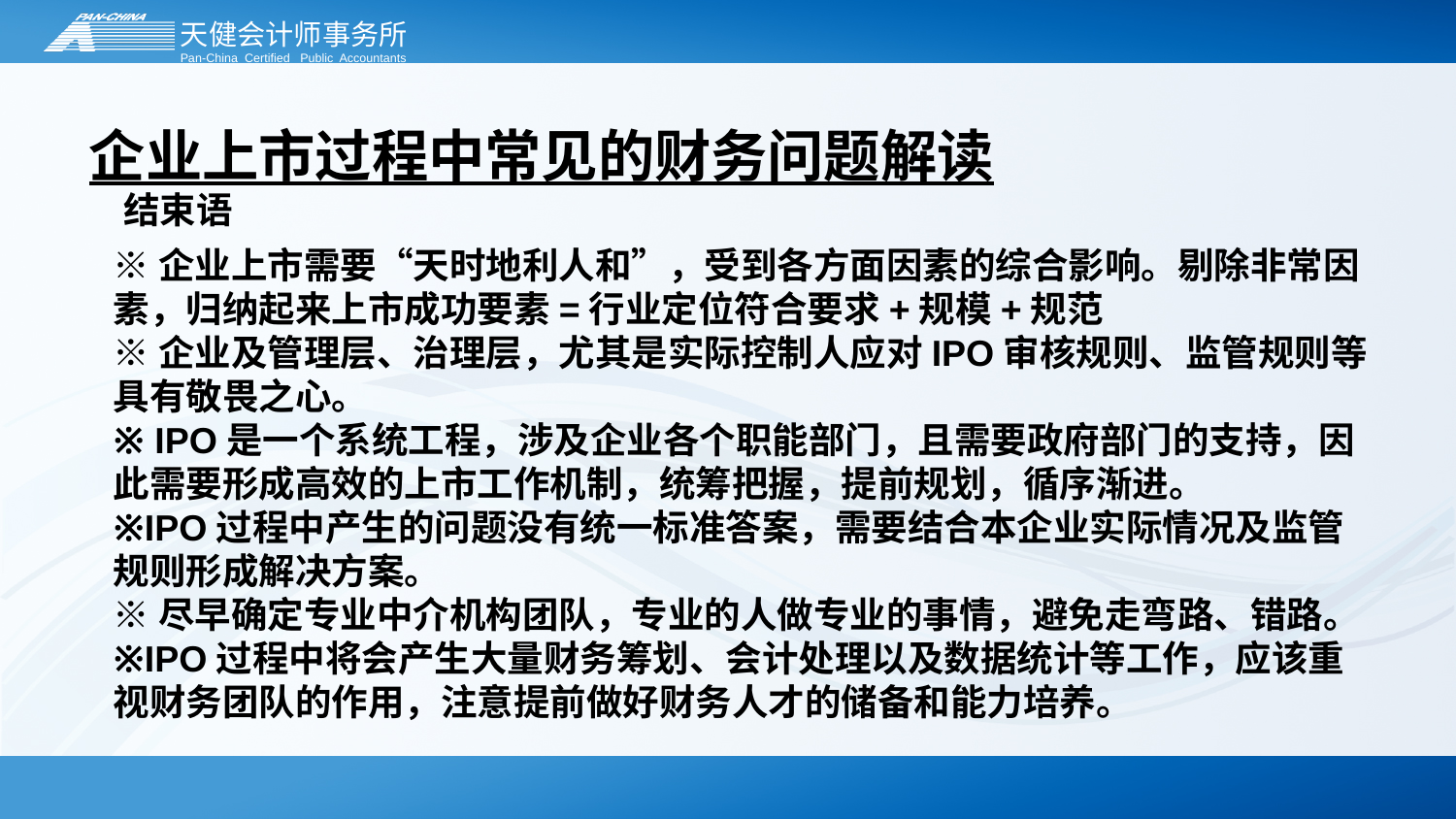

# 企业上市过程中常见的财务问题解读
结束语
※企业上市需要“天时地利人和”，受到各方面因素的综合影响。剔除非常因素，归纳起来上市成功要素=行业定位符合要求+规模+规范
※企业及管理层、治理层，尤其是实际控制人应对IPO审核规则、监管规则等具有敬畏之心。
※ IPO是一个系统工程，涉及企业各个职能部门，且需要政府部门的支持，因此需要形成高效的上市工作机制，统筹把握，提前规划，循序渐进。
※IPO过程中产生的问题没有统一标准答案，需要结合本企业实际情况及监管规则形成解决方案。
※尽早确定专业中介机构团队，专业的人做专业的事情，避免走弯路、错路。
※IPO过程中将会产生大量财务筹划、会计处理以及数据统计等工作，应该重视财务团队的作用，注意提前做好财务人才的储备和能力培养。

30